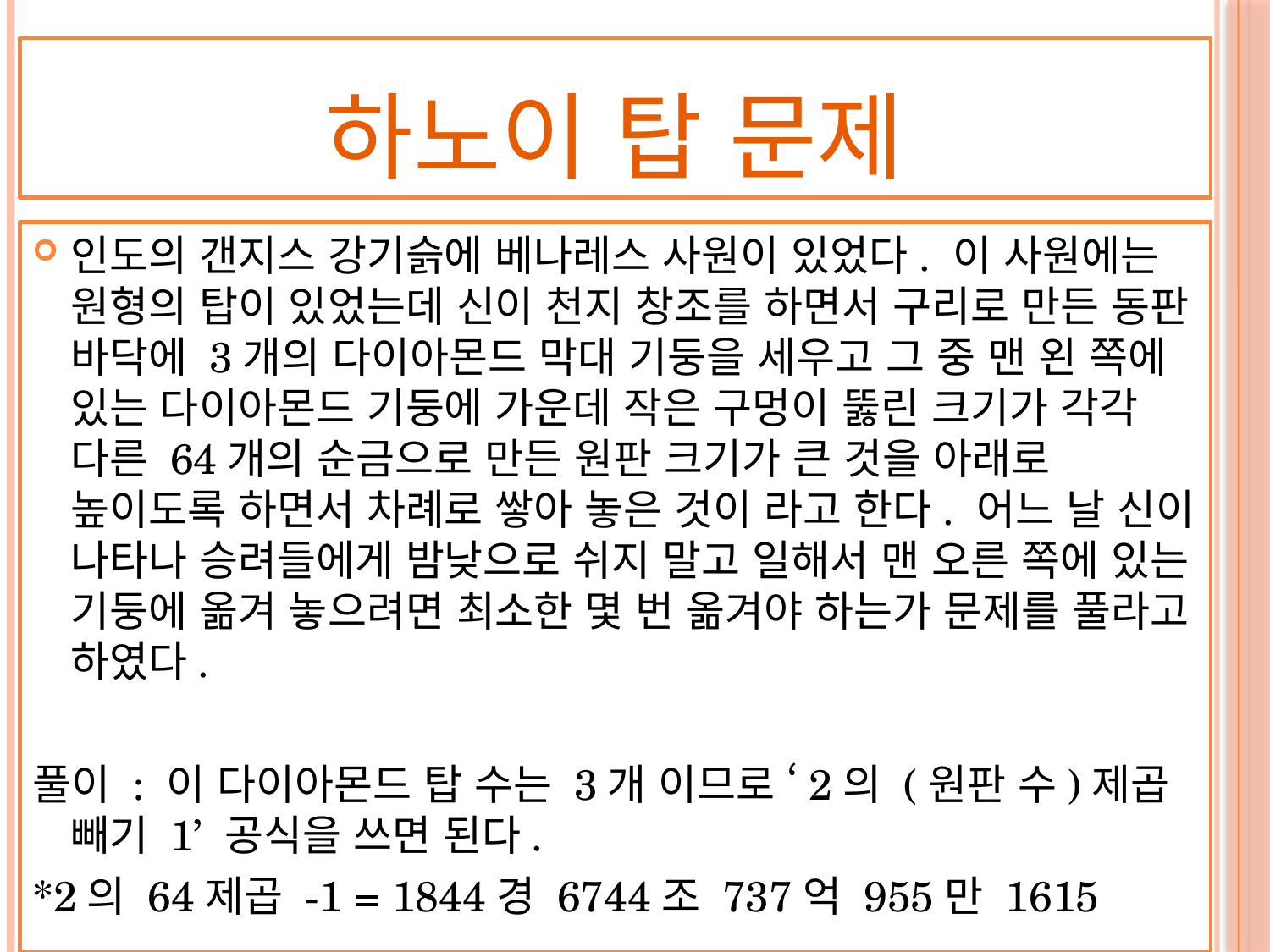

# 하노이 탑 문제
인도의 갠지스 강기슭에 베나레스 사원이 있었다. 이 사원에는 원형의 탑이 있었는데 신이 천지 창조를 하면서 구리로 만든 동판 바닥에 3개의 다이아몬드 막대 기둥을 세우고 그 중 맨 왼 쪽에 있는 다이아몬드 기둥에 가운데 작은 구멍이 뚫린 크기가 각각 다른 64개의 순금으로 만든 원판 크기가 큰 것을 아래로 높이도록 하면서 차례로 쌓아 놓은 것이 라고 한다. 어느 날 신이 나타나 승려들에게 밤낮으로 쉬지 말고 일해서 맨 오른 쪽에 있는 기둥에 옮겨 놓으려면 최소한 몇 번 옮겨야 하는가 문제를 풀라고 하였다.

풀이 : 이 다이아몬드 탑 수는 3개 이므로 ‘2의 (원판 수)제곱 빼기 1’ 공식을 쓰면 된다.
*2의 64제곱 -1 = 1844경 6744조 737억 955만 1615